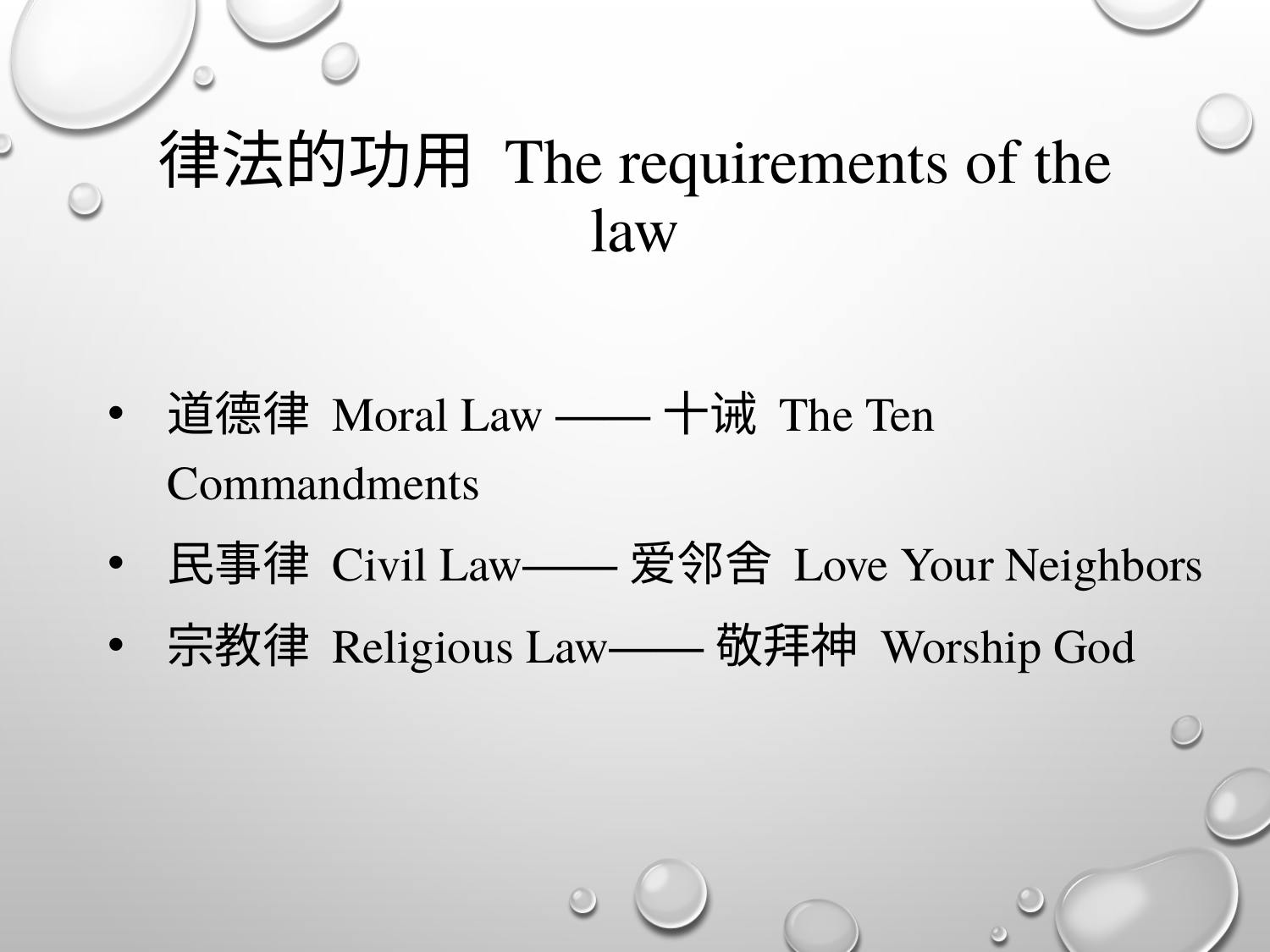

# 律法的功用 The requirements of the law
道德律 Moral Law ——十诫 The Ten Commandments
民事律 Civil Law——爱邻舍 Love Your Neighbors
宗教律 Religious Law——敬拜神 Worship God